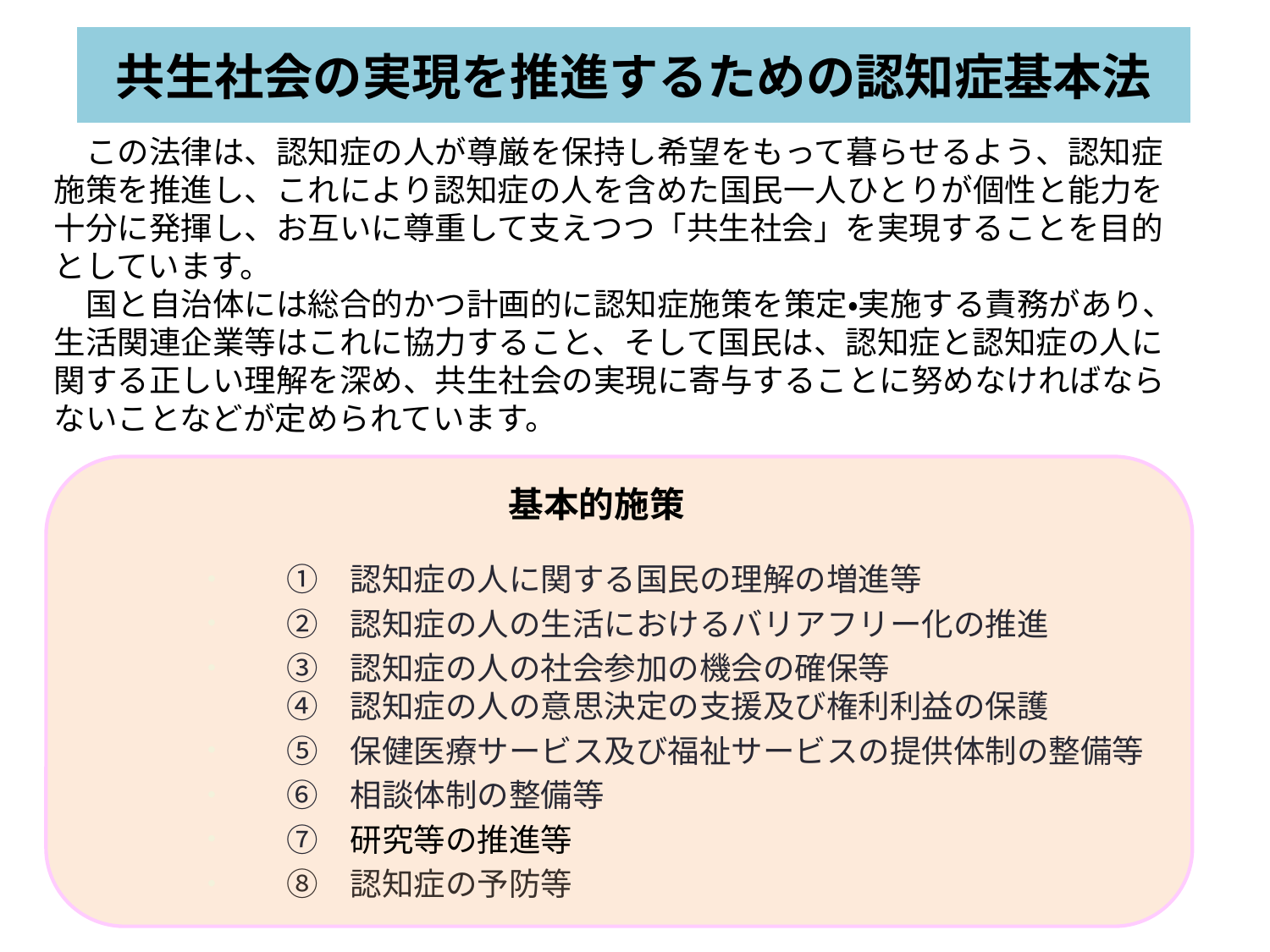

共生社会の実現を推進するための認知症基本法
　この法律は、認知症の人が尊厳を保持し希望をもって暮らせるよう、認知症施策を推進し、これにより認知症の人を含めた国民一人ひとりが個性と能力を十分に発揮し、お互いに尊重して支えつつ「共生社会」を実現することを目的としています。
　国と自治体には総合的かつ計画的に認知症施策を策定・実施する責務があり、生活関連企業等はこれに協力すること、そして国民は、認知症と認知症の人に関する正しい理解を深め、共生社会の実現に寄与することに努めなければならないことなどが定められています。

●（国・地方公共団体が講ずるべき）基本的施策
　①　認知症の人に関する国民の理解の増進等
　②　認知症の人の生活におけるバリアフリー化の推進
　③　認知症の人の社会参加の機会の確保等
　④　認知症の人の意思決定の支援及び権利利益の保護
　⑤　保健医療サービス及び福祉サービスの提供体制の整備等
　⑥　相談体制の整備等
　⑦　研究等の推進等
　⑧　認知症の予防等

基本的施策